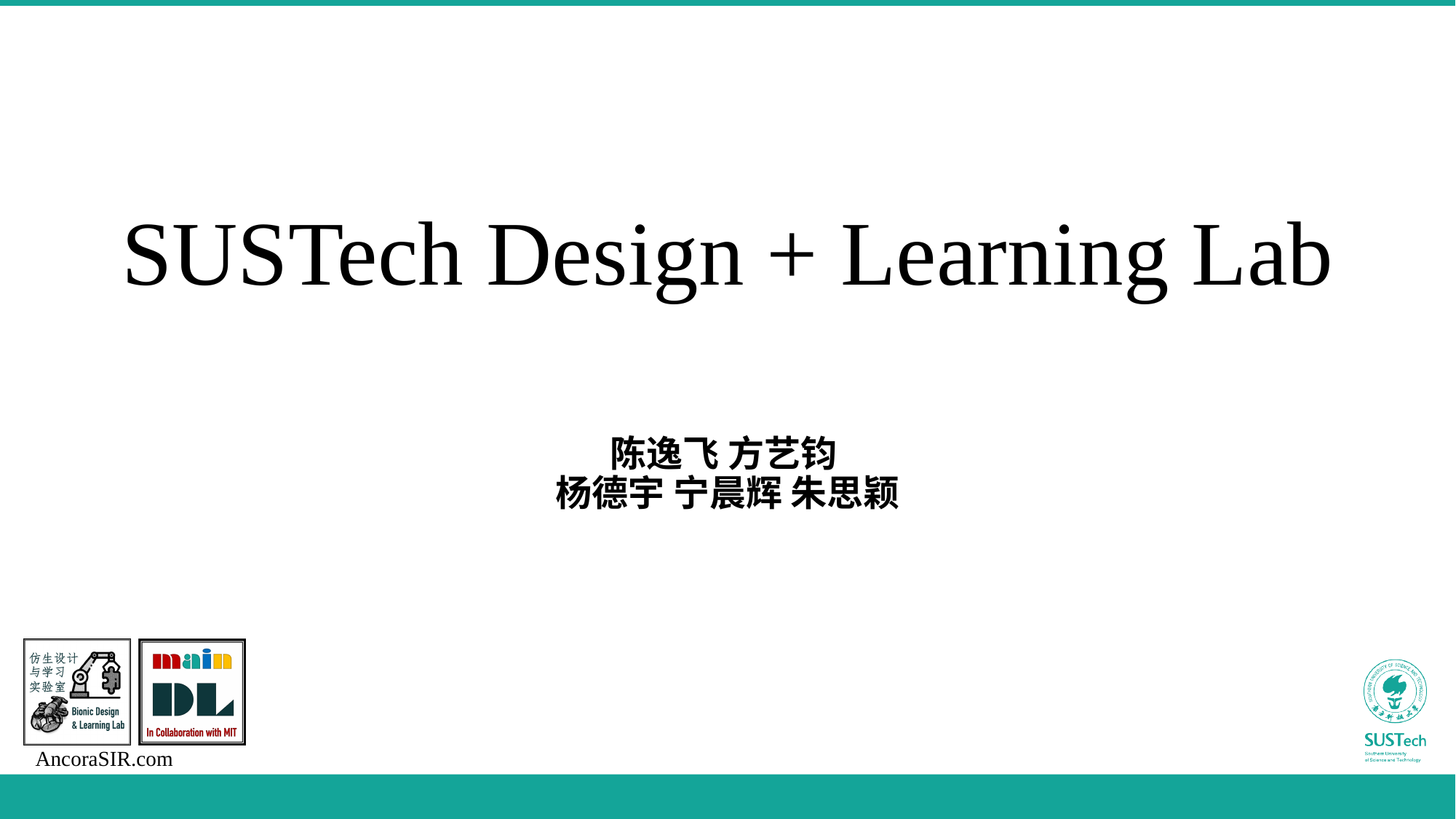

# SUSTech Design + Learning Lab
陈逸飞 方艺钧
杨德宇 宁晨辉 朱思颖